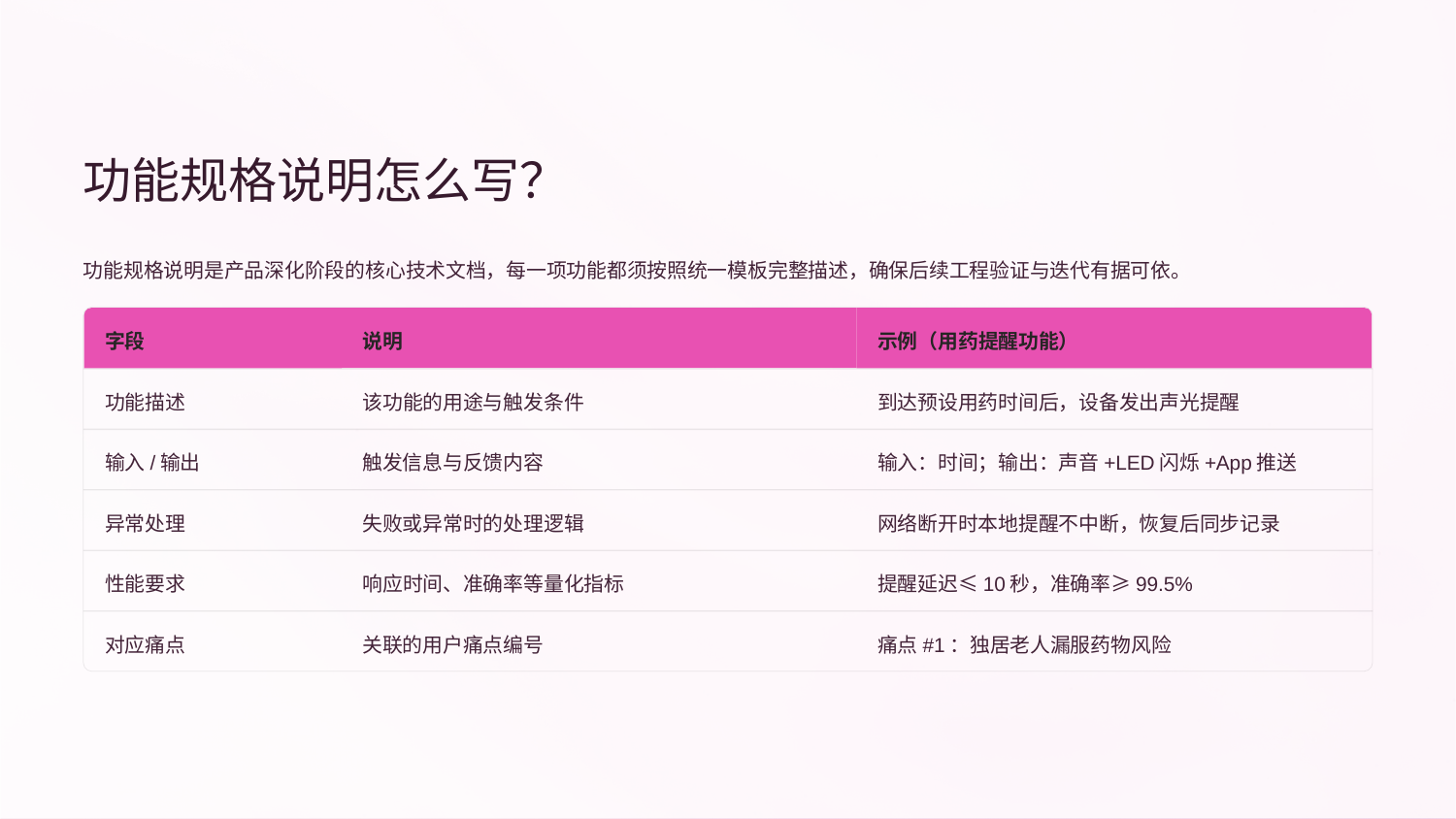

功能规格说明怎么写？
功能规格说明是产品深化阶段的核心技术文档，每一项功能都须按照统一模板完整描述，确保后续工程验证与迭代有据可依。

字段
说明
示例（用药提醒功能）

功能描述
该功能的用途与触发条件
到达预设用药时间后，设备发出声光提醒

输入/输出
触发信息与反馈内容
输入：时间；输出：声音+LED闪烁+App推送

异常处理
失败或异常时的处理逻辑
网络断开时本地提醒不中断，恢复后同步记录

性能要求
响应时间、准确率等量化指标
提醒延迟≤10秒，准确率≥99.5%

对应痛点
关联的用户痛点编号
痛点#1：独居老人漏服药物风险